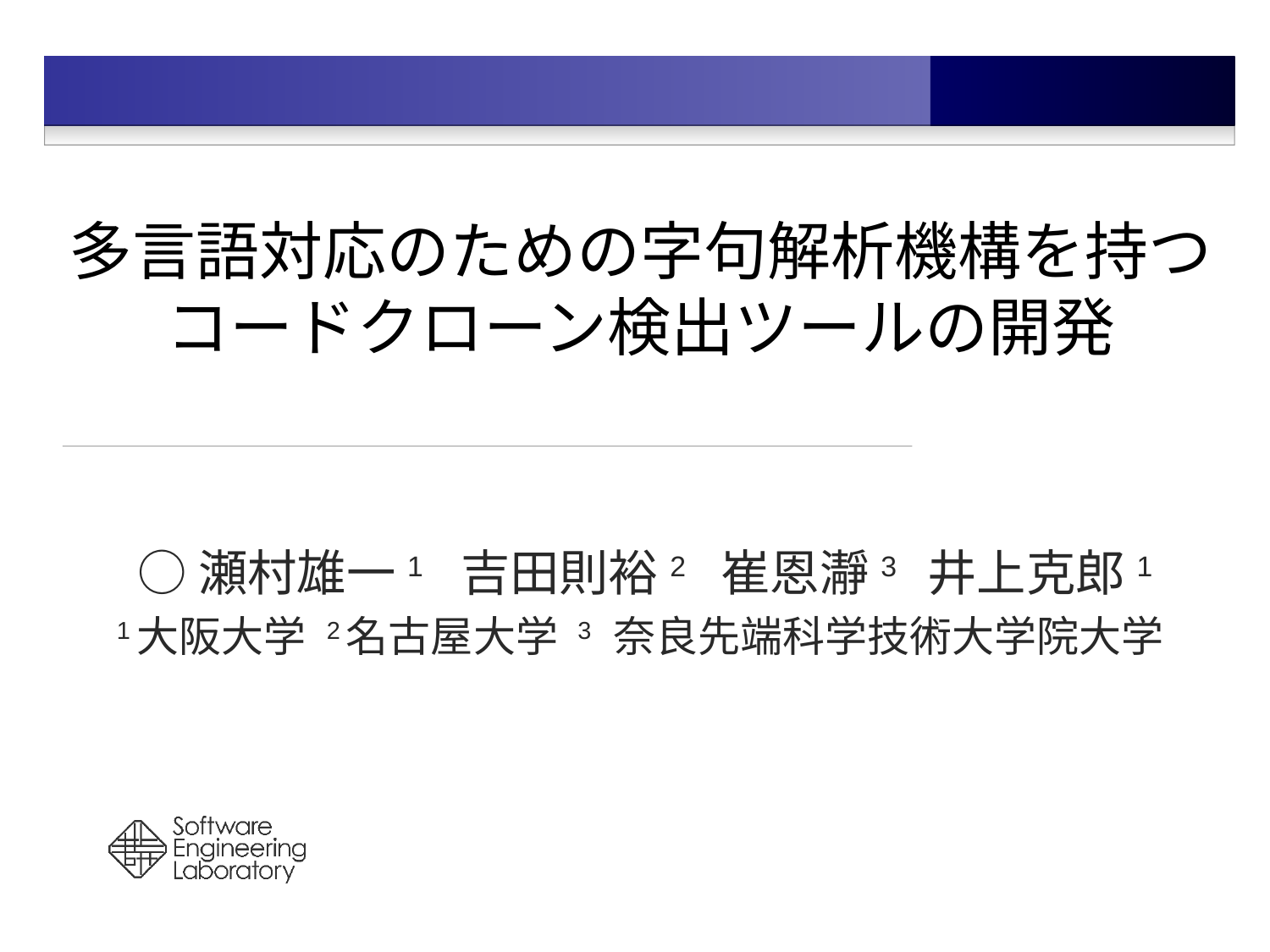

# 多言語対応のための字句解析機構を持つ コードクローン検出ツールの開発
○瀬村雄一1  吉田則裕2　崔恩瀞3   井上克郎1
1大阪大学  2名古屋大学 3 奈良先端科学技術大学院大学